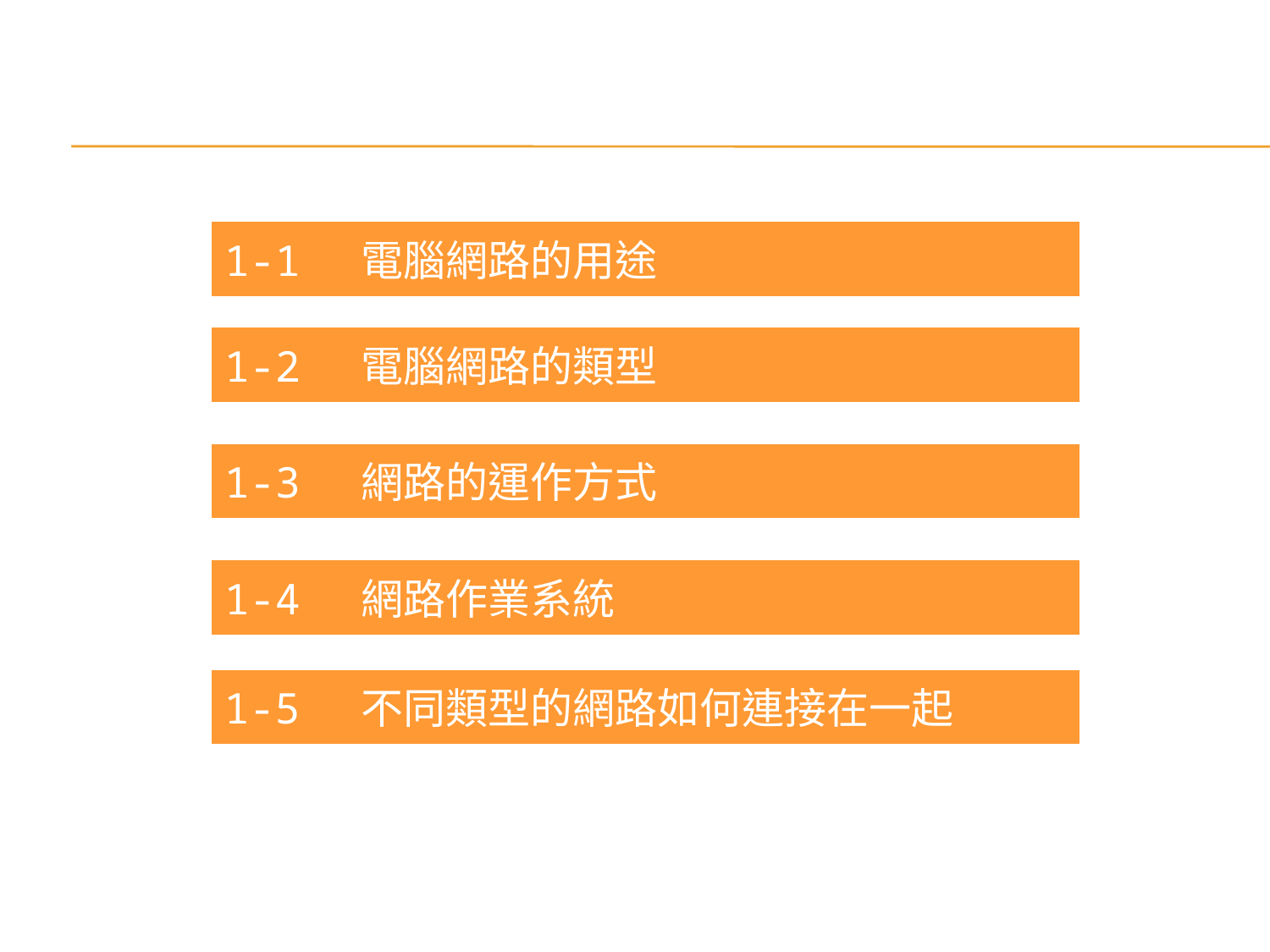

1-1  電腦網路的用途
1-2  電腦網路的類型
1-3  網路的運作方式
1-4  網路作業系統
1-5  不同類型的網路如何連接在一起